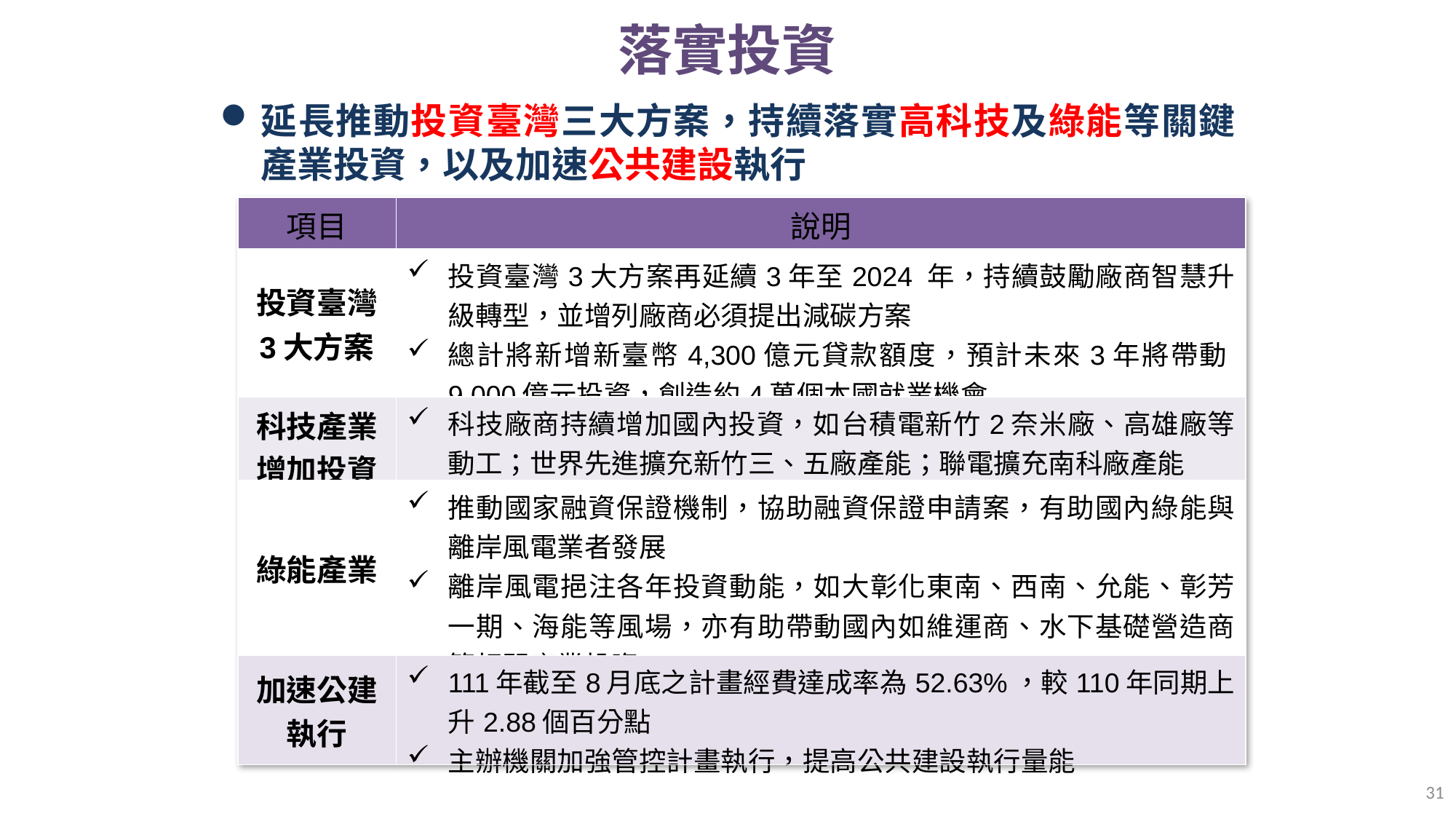

落實投資
延長推動投資臺灣三大方案，持續落實高科技及綠能等關鍵產業投資，以及加速公共建設執行
| 項目 | 說明 |
| --- | --- |
| 投資臺灣 3大方案 | 投資臺灣3大方案再延續3年至2024 年，持續鼓勵廠商智慧升級轉型，並增列廠商必須提出減碳方案 總計將新增新臺幣4,300億元貸款額度，預計未來3年將帶動9,000億元投資，創造約4萬個本國就業機會 |
| 科技產業 增加投資 | 科技廠商持續增加國內投資，如台積電新竹2奈米廠、高雄廠等動工；世界先進擴充新竹三、五廠產能；聯電擴充南科廠產能 |
| 綠能產業 | 推動國家融資保證機制，協助融資保證申請案，有助國內綠能與離岸風電業者發展 離岸風電挹注各年投資動能，如大彰化東南、西南、允能、彰芳一期、海能等風場，亦有助帶動國內如維運商、水下基礎營造商等相關產業投資 |
| 加速公建 執行 | 111年截至8月底之計畫經費達成率為52.63%，較110年同期上升2.88個百分點 主辦機關加強管控計畫執行，提高公共建設執行量能 |
31